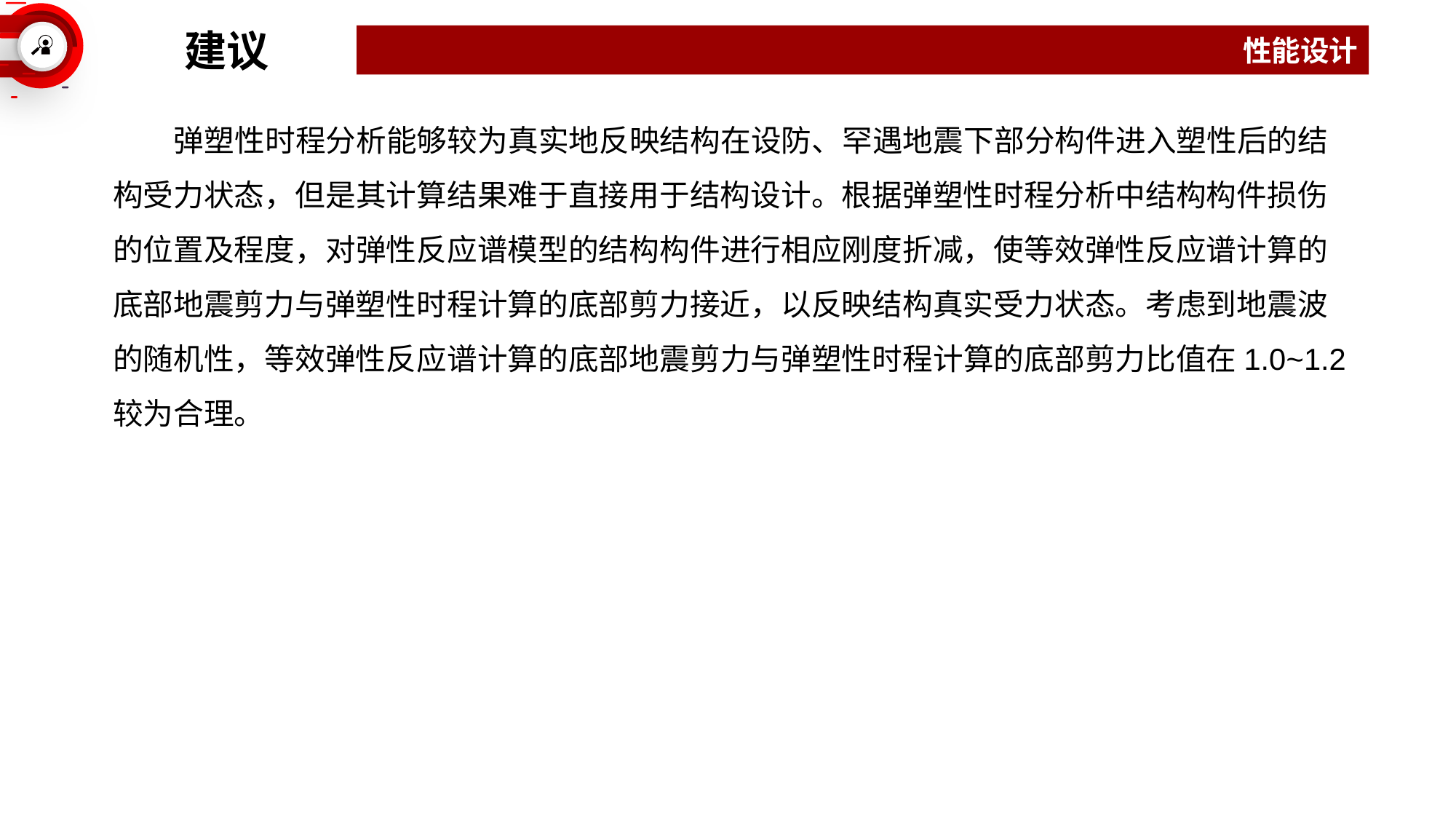

建议
性能设计

        弹塑性时程分析能够较为真实地反映结构在设防、罕遇地震下部分构件进入塑性后的结构受力状态，但是其计算结果难于直接用于结构设计。根据弹塑性时程分析中结构构件损伤的位置及程度，对弹性反应谱模型的结构构件进行相应刚度折减，使等效弹性反应谱计算的底部地震剪力与弹塑性时程计算的底部剪力接近，以反映结构真实受力状态。考虑到地震波的随机性，等效弹性反应谱计算的底部地震剪力与弹塑性时程计算的底部剪力比值在1.0~1.2较为合理。